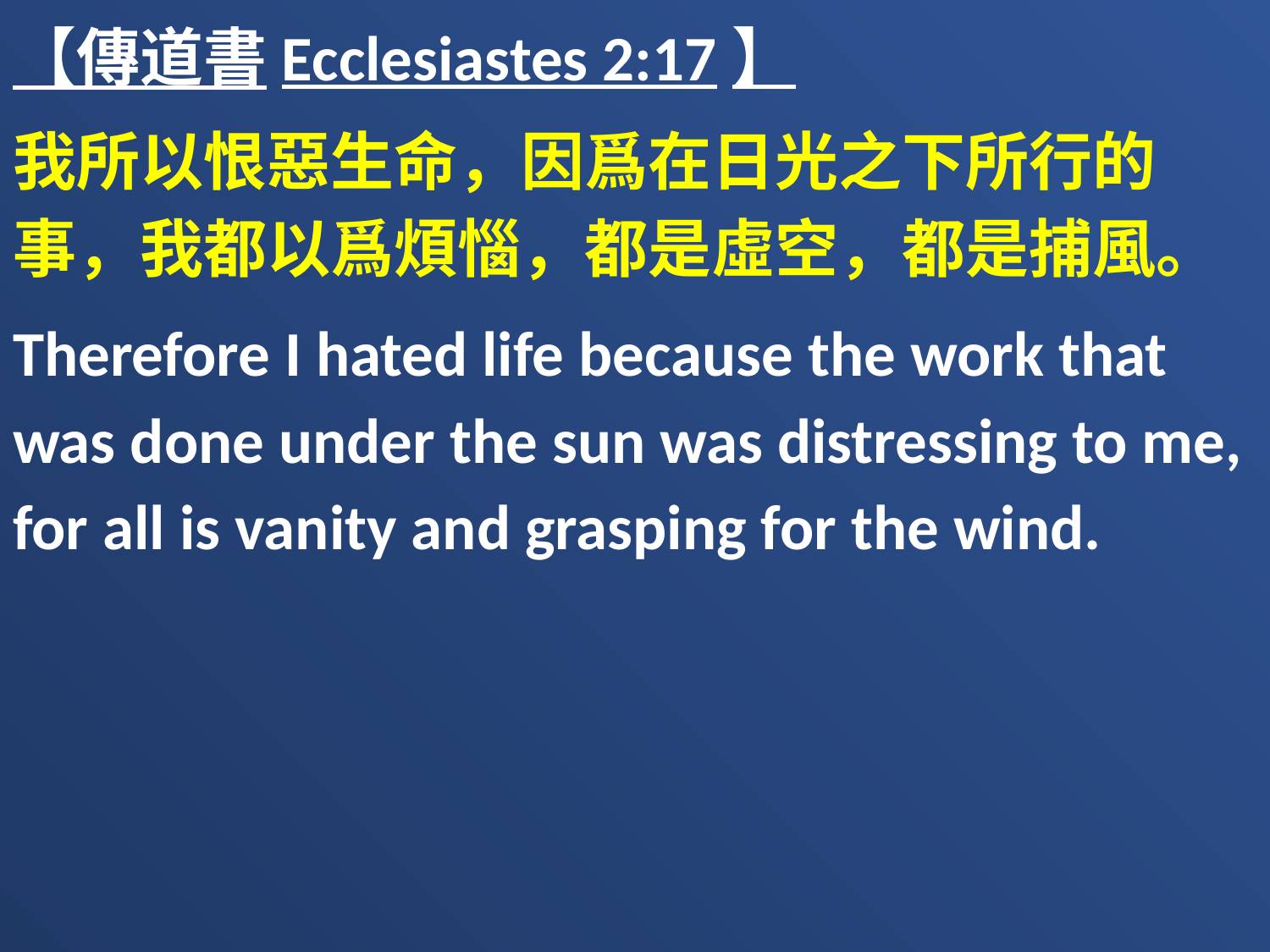

【傳道書Ecclesiastes 2:17】
我所以恨惡生命，因爲在日光之下所行的事，我都以爲煩惱，都是虛空，都是捕風。
Therefore I hated life because the work that was done under the sun was distressing to me, for all is vanity and grasping for the wind.